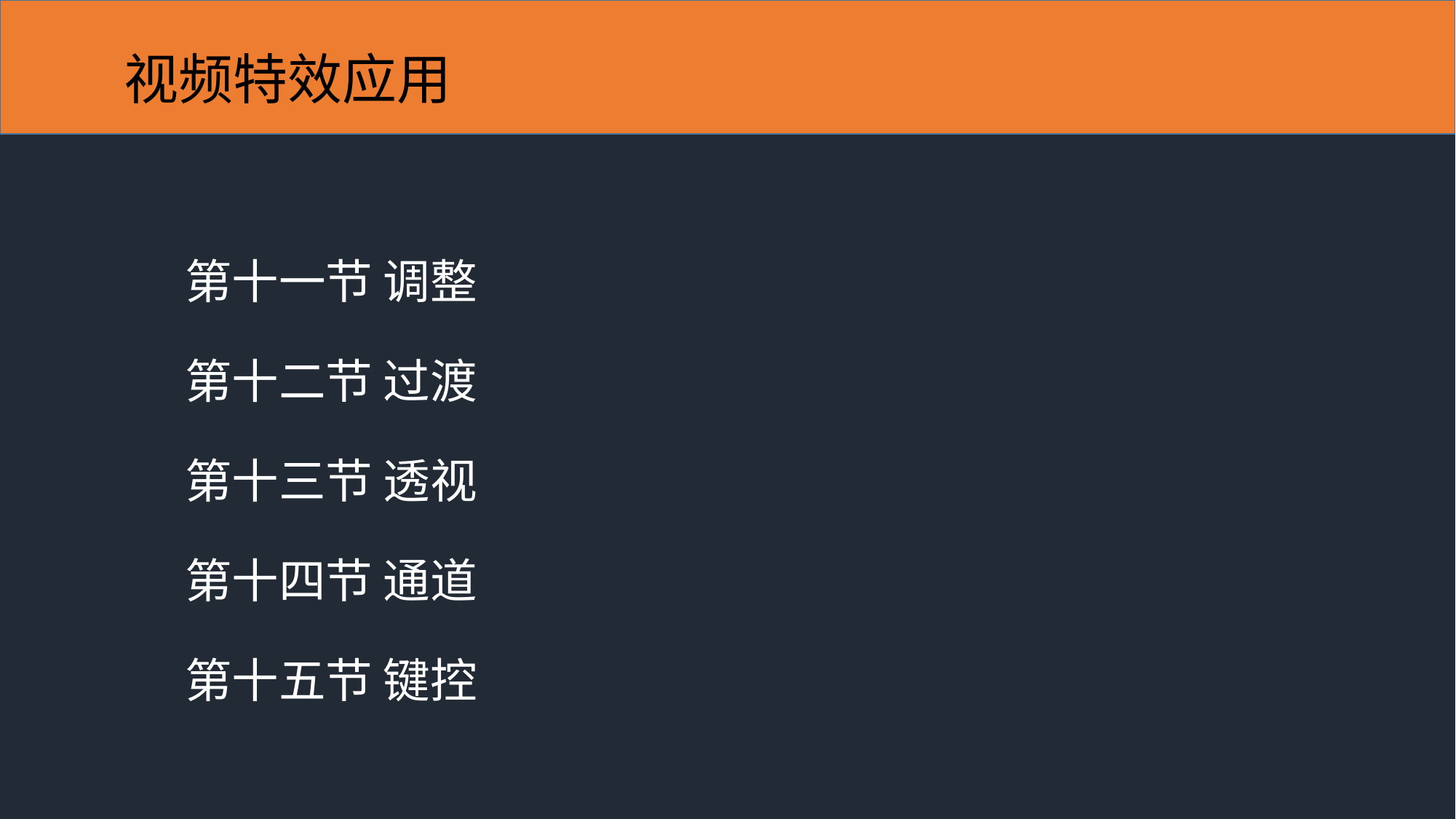

# 视频特效应用
第十一节 调整
第十二节 过渡
第十三节 透视
第十四节 通道
第十五节 键控